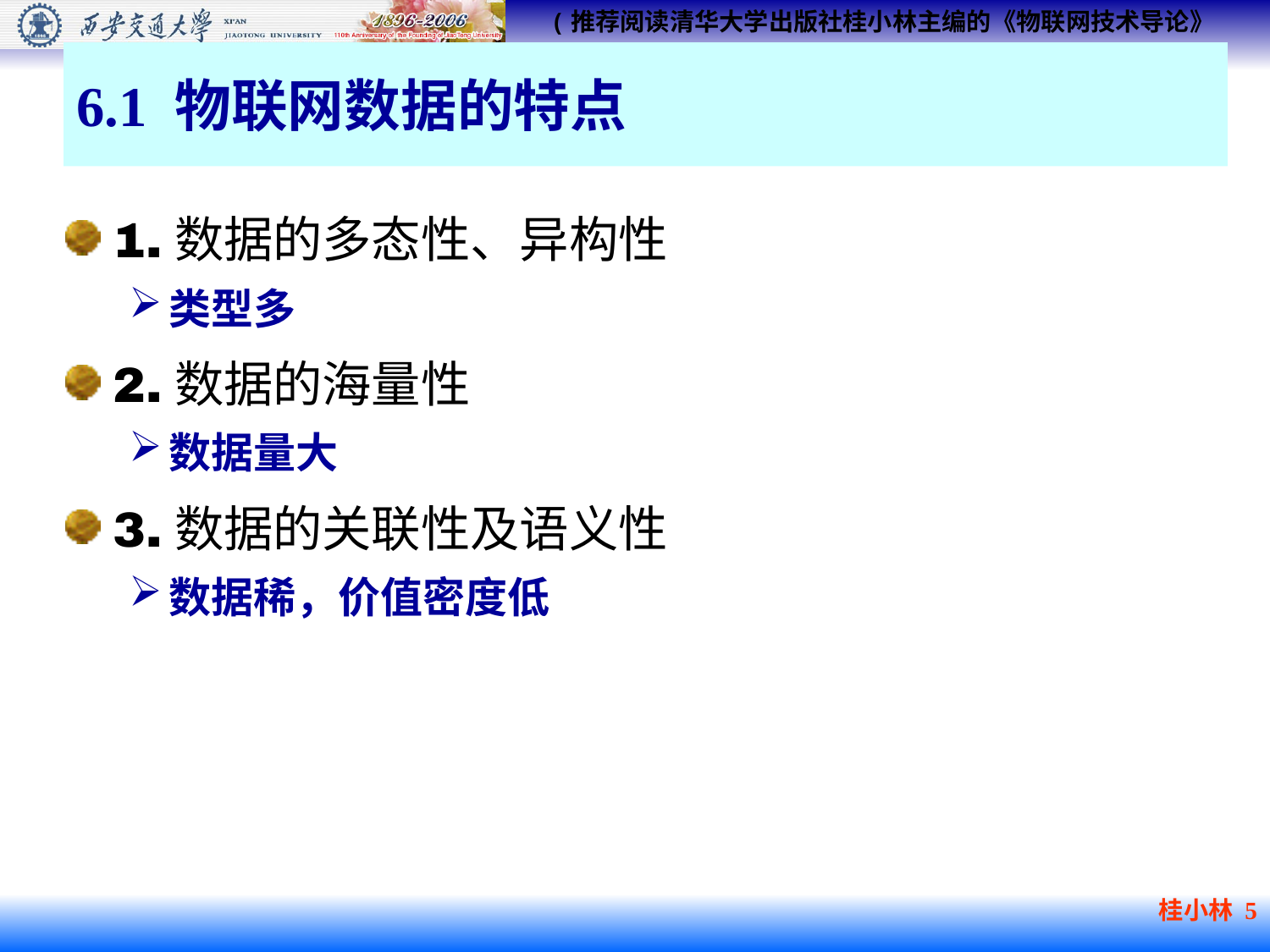

6.1 物联网数据的特点
1.数据的多态性、异构性
类型多
2.数据的海量性
数据量大
3.数据的关联性及语义性
数据稀，价值密度低
桂小林 5